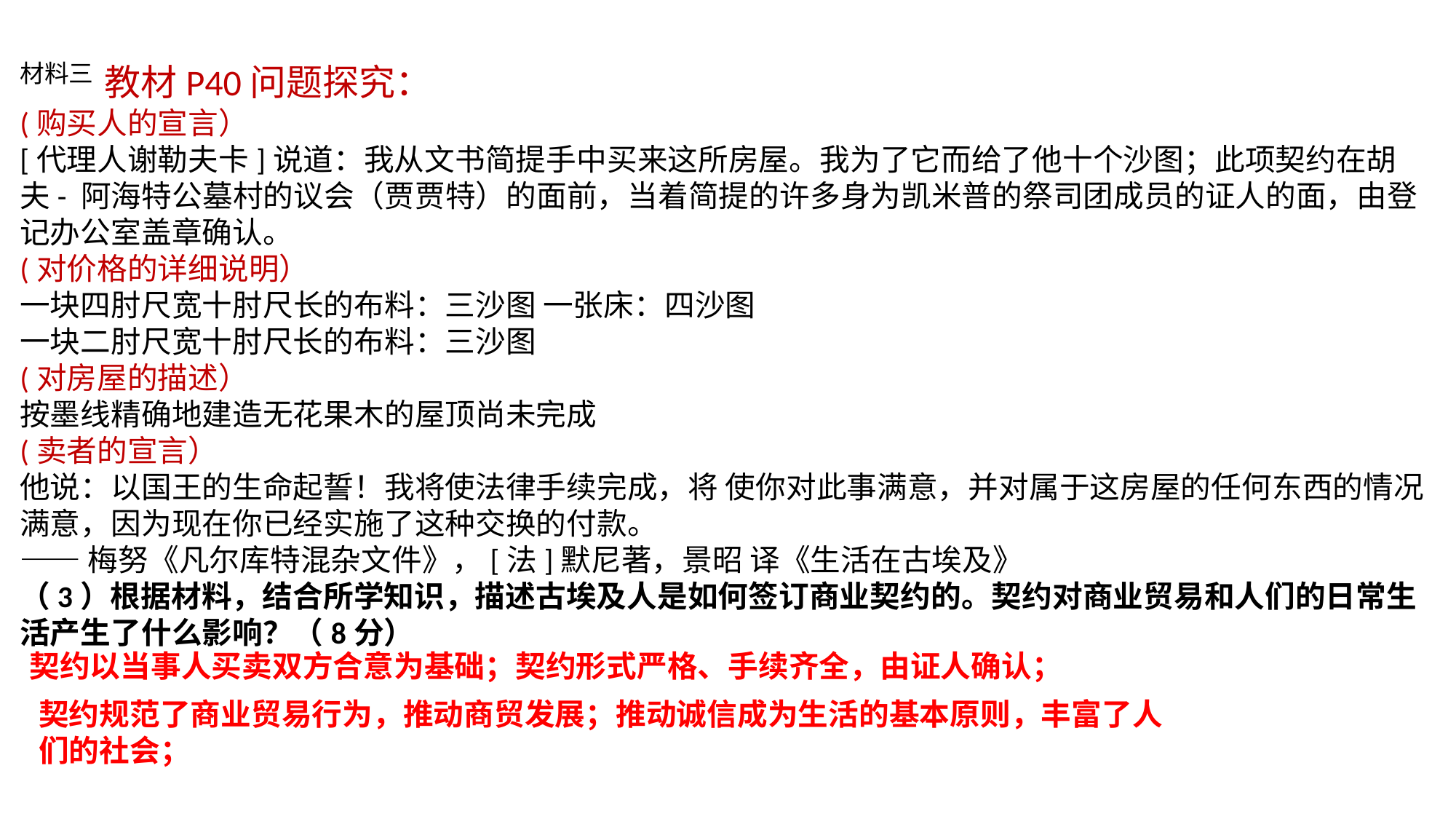

材料三  教材P40问题探究：
(购买人的宣言）
[代理人谢勒夫卡]说道：我从文书简提手中买来这所房屋。我为了它而给了他十个沙图；此项契约在胡夫- 阿海特公墓村的议会（贾贾特）的面前，当着简提的许多身为凯米普的祭司团成员的证人的面，由登记办公室盖章确认。
(对价格的详细说明）
一块四肘尺宽十肘尺长的布料：三沙图 一张床：四沙图
一块二肘尺宽十肘尺长的布料：三沙图
(对房屋的描述）
按墨线精确地建造无花果木的屋顶尚未完成
(卖者的宣言）
他说：以国王的生命起誓！我将使法律手续完成，将 使你对此事满意，并对属于这房屋的任何东西的情况满意，因为现在你已经实施了这种交换的付款。
——梅努《凡尔库特混杂文件》，[法]默尼著，景昭 译《生活在古埃及》
（3）根据材料，结合所学知识，描述古埃及人是如何签订商业契约的。契约对商业贸易和人们的日常生活产生了什么影响？（8分）
契约以当事人买卖双方合意为基础；契约形式严格、手续齐全，由证人确认；
契约规范了商业贸易行为，推动商贸发展；推动诚信成为生活的基本原则，丰富了人们的社会；